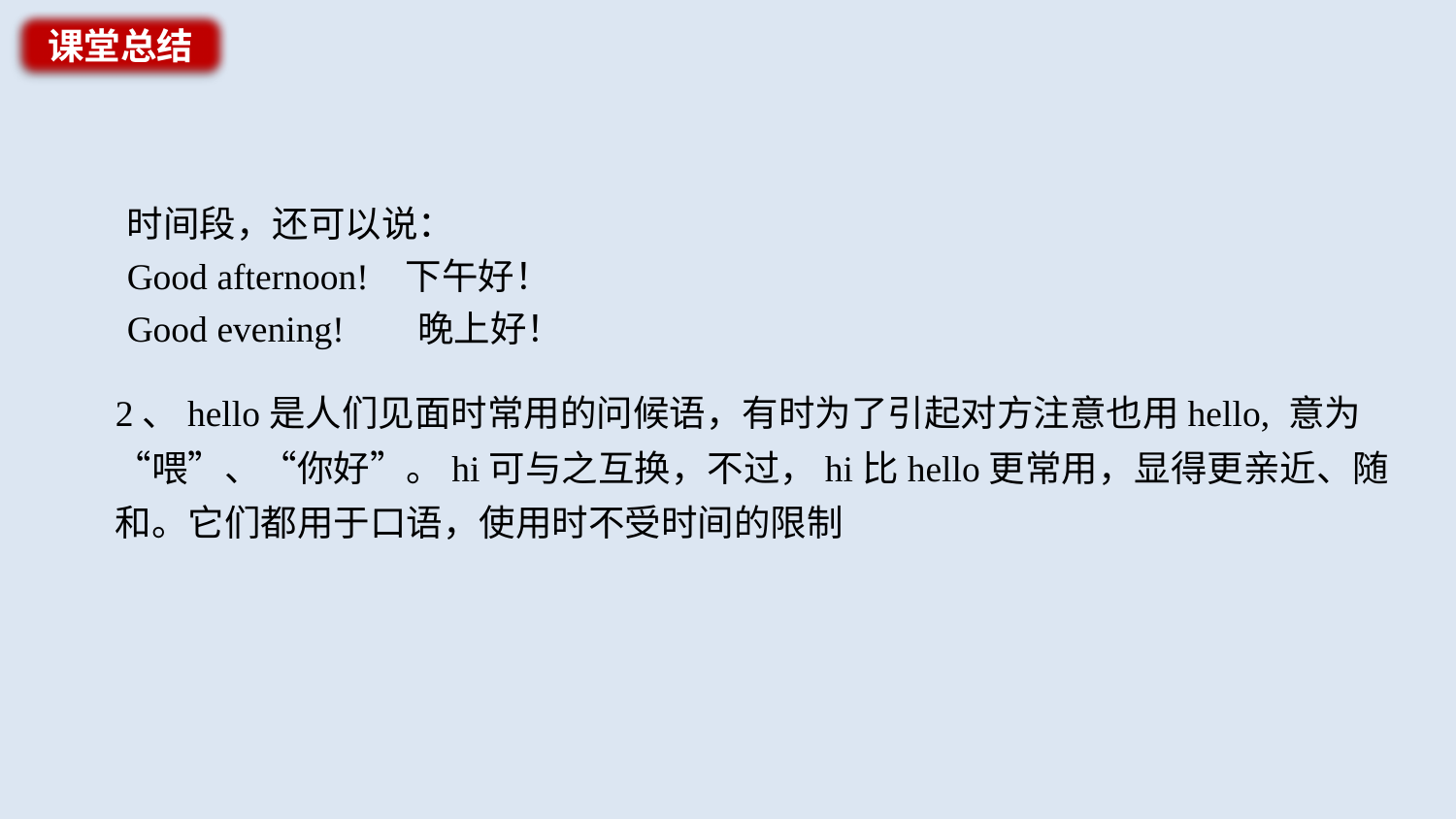

课堂总结
时间段，还可以说：
Good afternoon!   下午好！
Good evening!       晚上好！
2、hello是人们见面时常用的问候语，有时为了引起对方注意也用hello, 意为“喂”、“你好”。hi可与之互换，不过，hi比hello更常用，显得更亲近、随和。它们都用于口语，使用时不受时间的限制